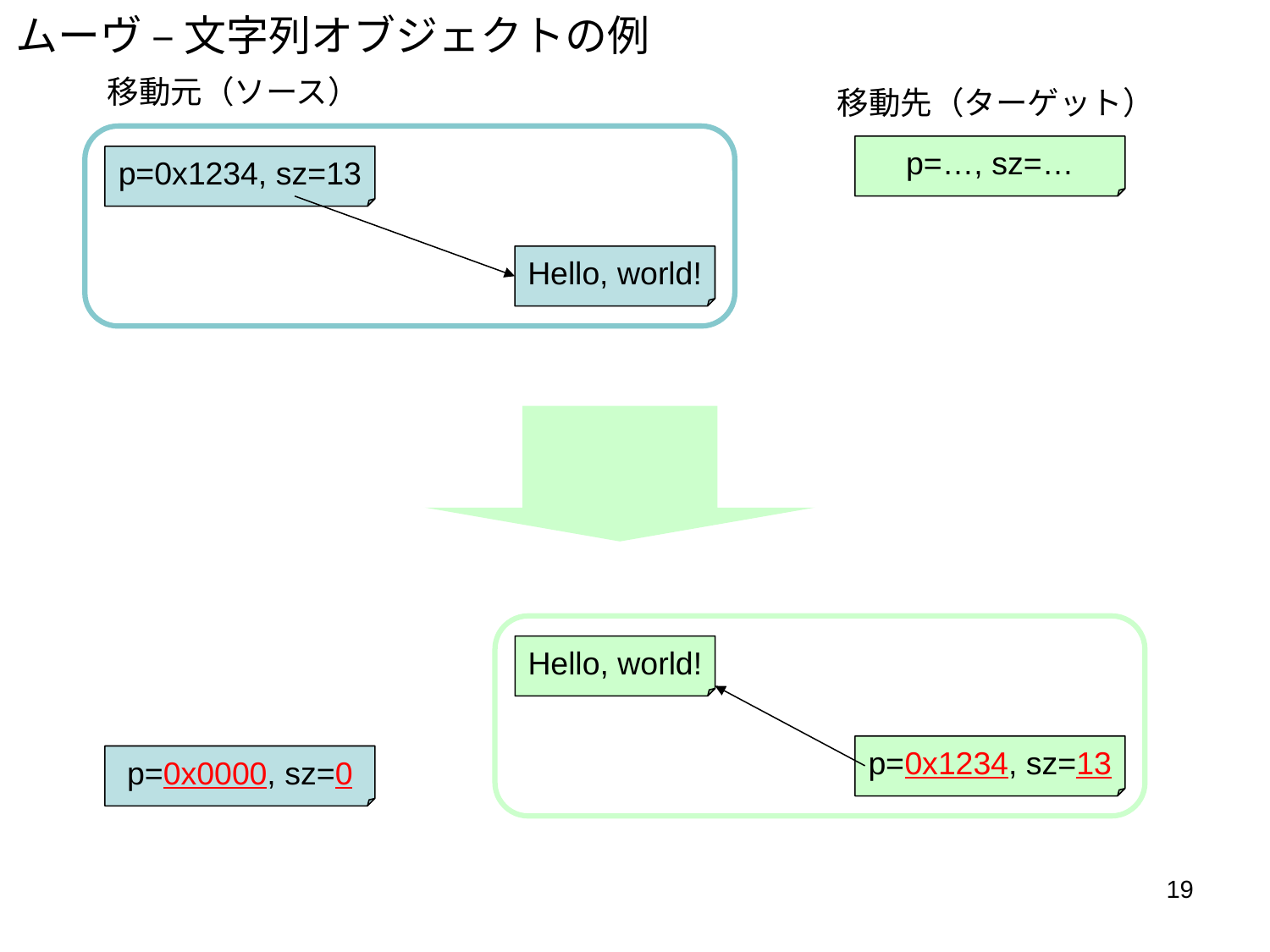

ムーヴ – 文字列オブジェクトの例
移動元（ソース）
移動先（ターゲット）

p=…, sz=…
p=0x1234, sz=13
Hello, world!

Hello, world!

p=0x1234, sz=13
p=0x0000, sz=0
19